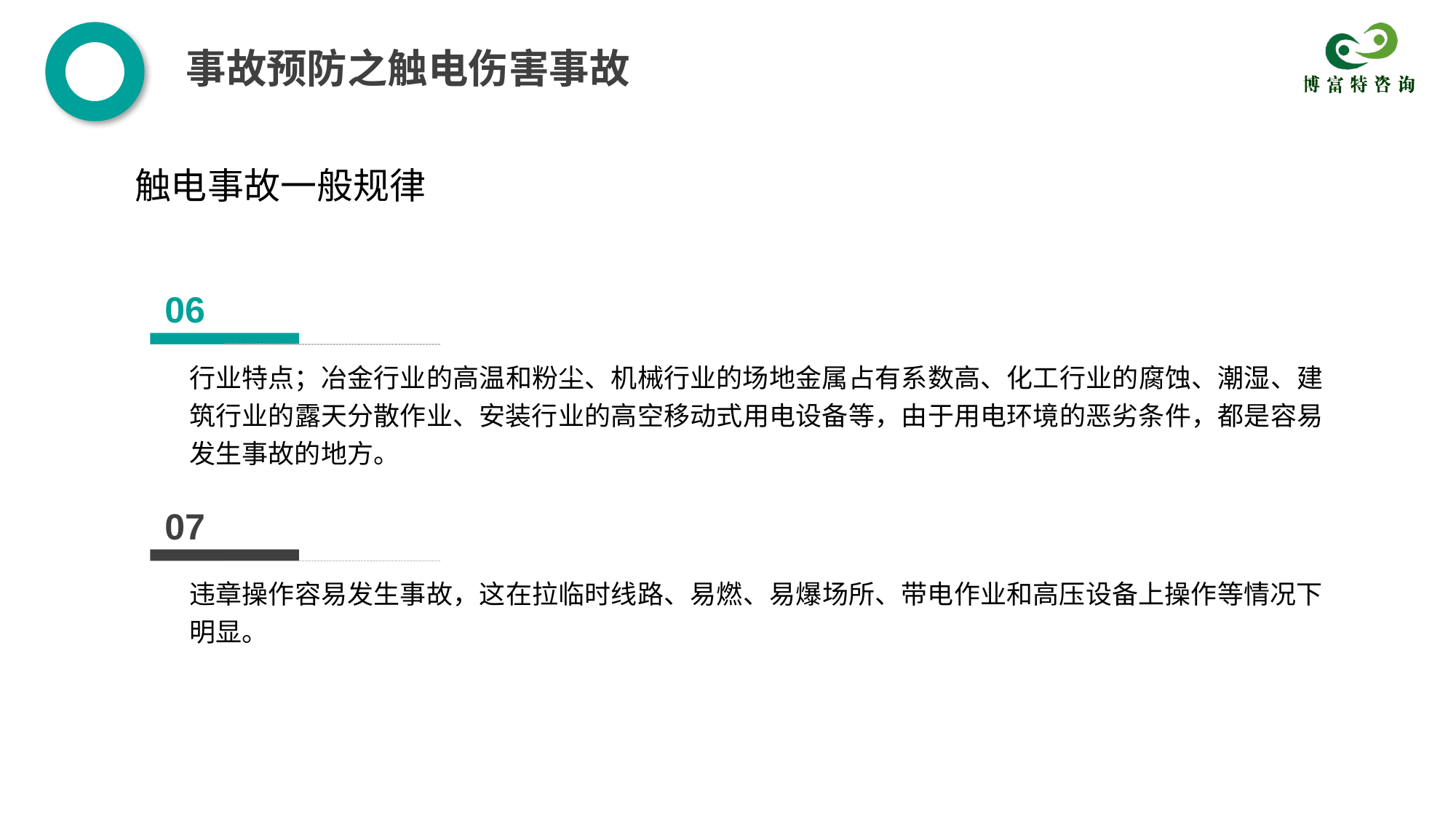

事故预防之触电伤害事故
触电事故一般规律
06

行业特点；冶金行业的高温和粉尘、机械行业的场地金属占有系数高、化工行业的腐蚀、潮湿、建筑行业的露天分散作业、安装行业的高空移动式用电设备等，由于用电环境的恶劣条件，都是容易发生事故的地方。
07

违章操作容易发生事故，这在拉临时线路、易燃、易爆场所、带电作业和高压设备上操作等情况下明显。